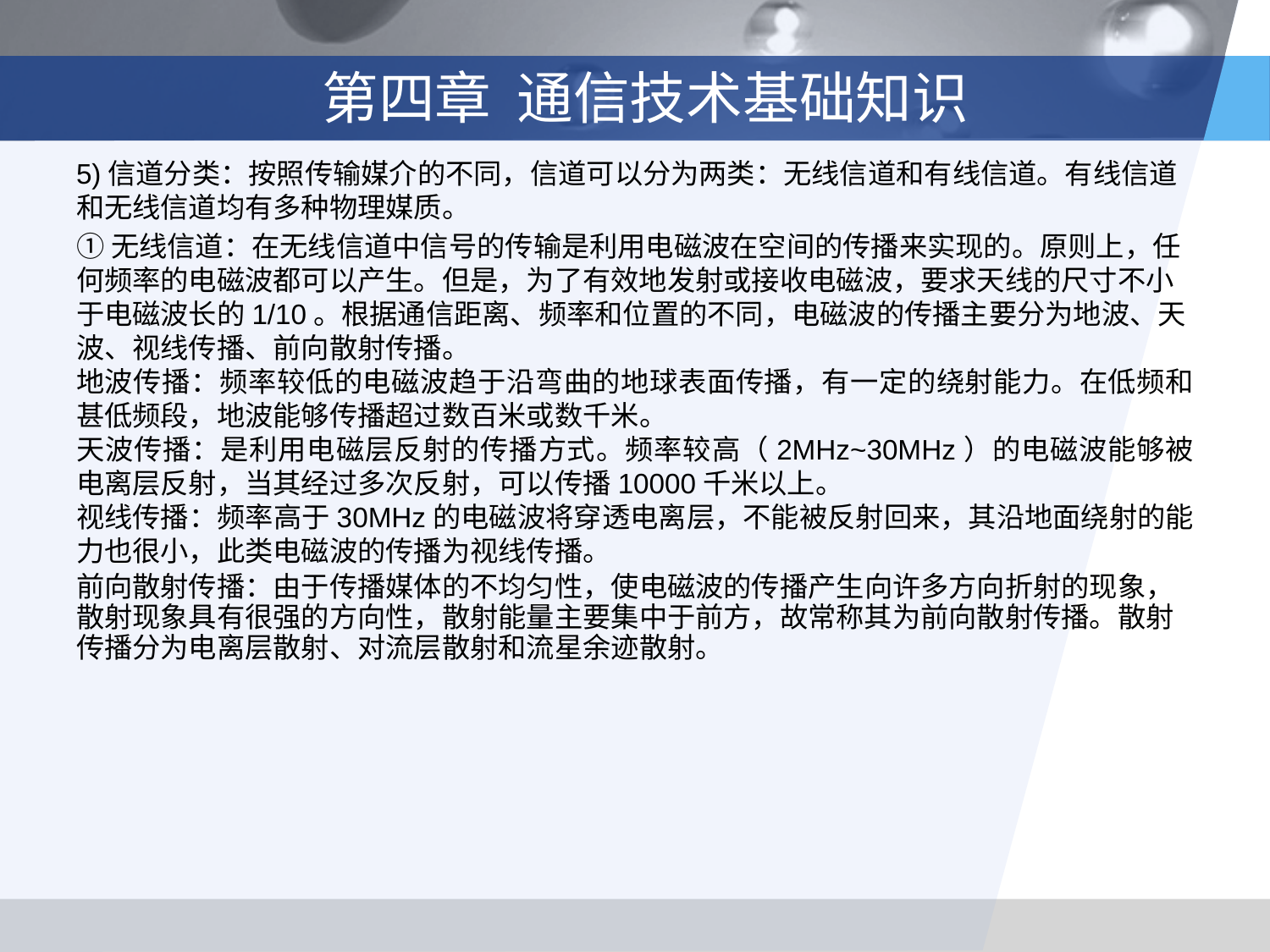

# 第四章  通信技术基础知识
5)信道分类：按照传输媒介的不同，信道可以分为两类：无线信道和有线信道。有线信道和无线信道均有多种物理媒质。
①无线信道：在无线信道中信号的传输是利用电磁波在空间的传播来实现的。原则上，任何频率的电磁波都可以产生。但是，为了有效地发射或接收电磁波，要求天线的尺寸不小于电磁波长的1/10。根据通信距离、频率和位置的不同，电磁波的传播主要分为地波、天波、视线传播、前向散射传播。
地波传播：频率较低的电磁波趋于沿弯曲的地球表面传播，有一定的绕射能力。在低频和甚低频段，地波能够传播超过数百米或数千米。
天波传播：是利用电磁层反射的传播方式。频率较高（2MHz~30MHz）的电磁波能够被电离层反射，当其经过多次反射，可以传播10000千米以上。
视线传播：频率高于30MHz的电磁波将穿透电离层，不能被反射回来，其沿地面绕射的能力也很小，此类电磁波的传播为视线传播。
前向散射传播：由于传播媒体的不均匀性，使电磁波的传播产生向许多方向折射的现象，散射现象具有很强的方向性，散射能量主要集中于前方，故常称其为前向散射传播。散射传播分为电离层散射、对流层散射和流星余迹散射。